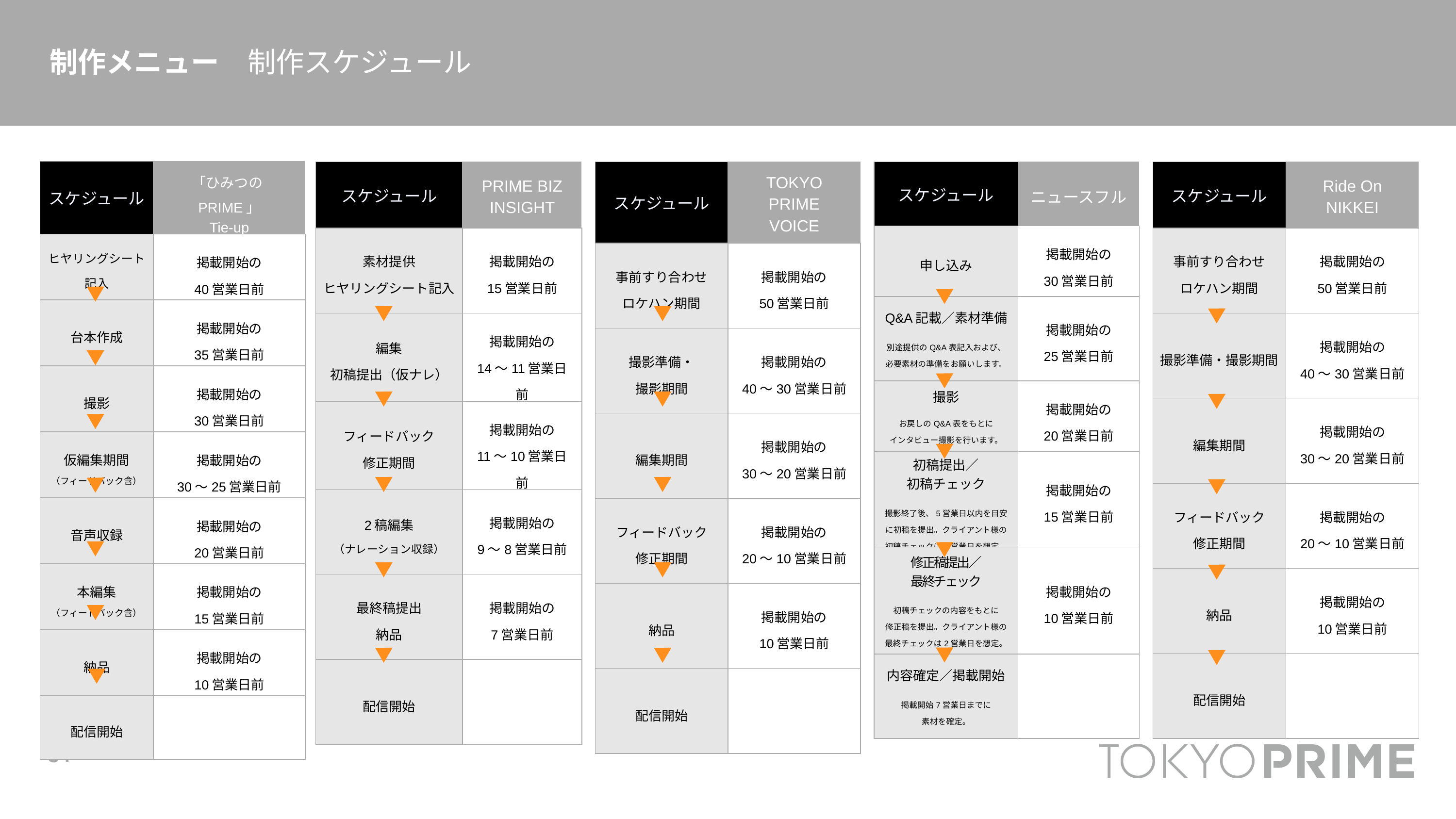

制作メニュー　制作スケジュール
| スケジュール | 「ひみつのPRIME」 Tie-up |
| --- | --- |
| ヒヤリングシート 記入 | 掲載開始の 40営業日前 |
| 台本作成 | 掲載開始の 35営業日前 |
| 撮影 | 掲載開始の 30営業日前 |
| 仮編集期間 （フィードバック含） | 掲載開始の 30〜25営業日前 |
| 音声収録 | 掲載開始の 20営業日前 |
| 本編集 （フィードバック含） | 掲載開始の 15営業日前 |
| 納品 | 掲載開始の 10営業日前 |
| 配信開始 |  |

| スケジュール | PRIME BIZ INSIGHT |
| --- | --- |
| 素材提供 ヒヤリングシート記入 | 掲載開始の 15営業日前 |
| 編集 初稿提出（仮ナレ） | 掲載開始の 14〜11営業日前 |
| フィードバック 修正期間 | 掲載開始の 11〜10営業日前 |
| 2稿編集 （ナレーション収録） | 掲載開始の 9〜8営業日前 |
| 最終稿提出 納品 | 掲載開始の 7営業日前 |
| 配信開始 |  |

| スケジュール | TOKYO PRIME VOICE |
| --- | --- |
| 事前すり合わせ ロケハン期間 | 掲載開始の 50営業日前 |
| 撮影準備・ 撮影期間 | 掲載開始の 40〜30営業日前 |
| 編集期間 | 掲載開始の 30〜20営業日前 |
| フィードバック 修正期間 | 掲載開始の 20〜10営業日前 |
| 納品 | 掲載開始の 10営業日前 |
| 配信開始 |  |

| スケジュール | ニュースフル |
| --- | --- |
| 申し込み | 掲載開始の 30営業日前 |
| Q&A記載／素材準備 別途提供のQ&A表記入および、 必要素材の準備をお願いします。 | 掲載開始の 25営業日前 |
| 撮影 お戻しのQ&A表をもとに インタビュー撮影を行います。 | 掲載開始の 20営業日前 |
| 初稿提出／ 初稿チェック 撮影終了後、5営業日以内を目安に初稿を提出。クライアント様の 初稿チェックは2営業日を想定。 | 掲載開始の 15営業日前 |
| 修正稿提出／ 最終チェック 初稿チェックの内容をもとに 修正稿を提出。クライアント様の 最終チェックは2営業日を想定。 | 掲載開始の 10営業日前 |
| 内容確定／掲載開始 掲載開始7営業日までに 素材を確定。 |  |

| スケジュール | Ride On NIKKEI |
| --- | --- |
| 事前すり合わせ ロケハン期間 | 掲載開始の 50営業日前 |
| 撮影準備・撮影期間 | 掲載開始の 40〜30営業日前 |
| 編集期間 | 掲載開始の 30〜20営業日前 |
| フィードバック 修正期間 | 掲載開始の 20〜10営業日前 |
| 納品 | 掲載開始の 10営業日前 |
| 配信開始 |  |

34